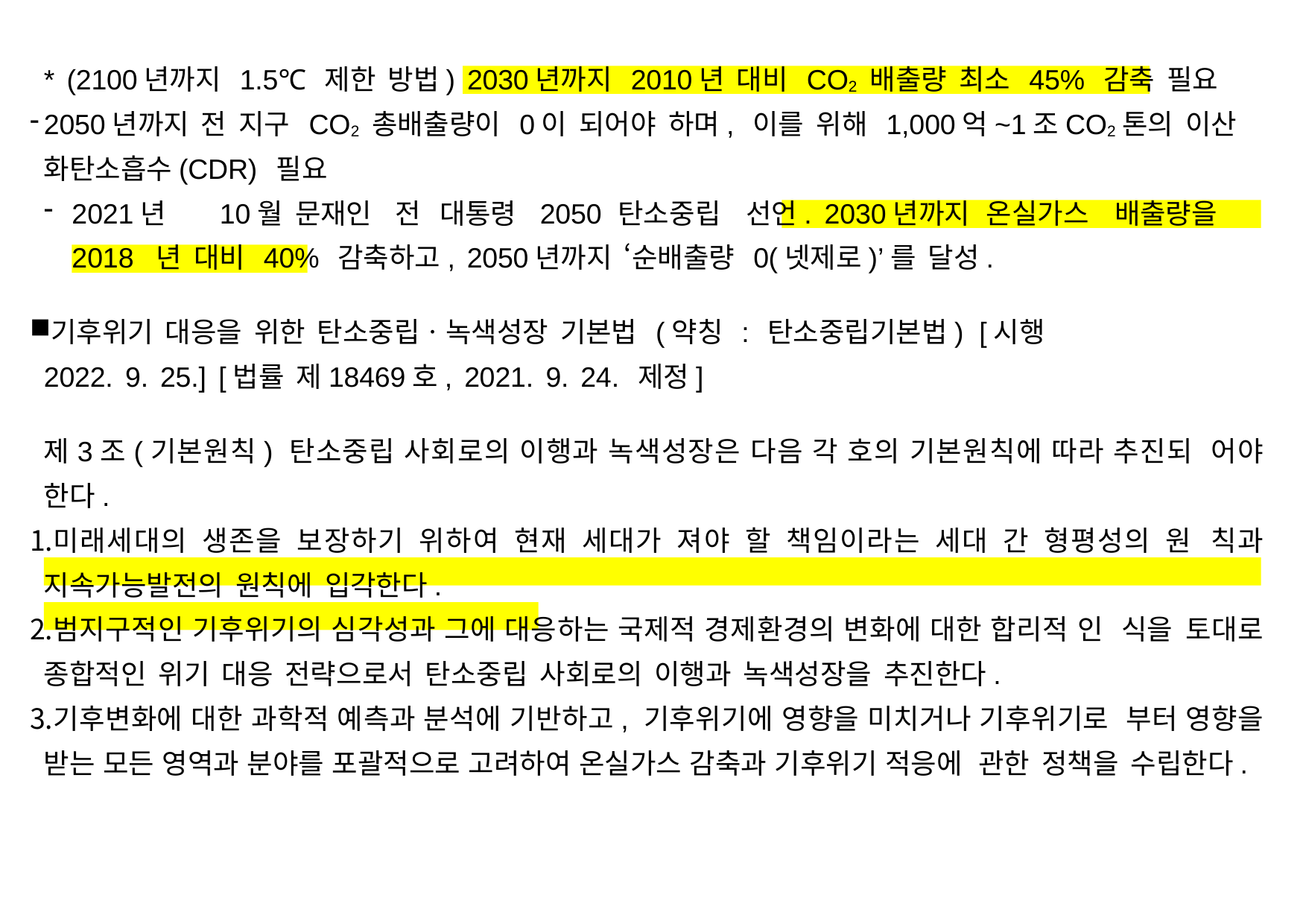

* (2100년까지 1.5℃ 제한 방법) 2030년까지 2010년 대비 CO2 배출량 최소 45% 감축 필요
2050년까지 전 지구 CO2 총배출량이 0이 되어야 하며, 이를 위해 1,000억~1조CO2톤의 이산  화탄소흡수(CDR) 필요
2021년	10월	문재인	전	대통령	2050	탄소중립	선언.	2030년까지	온실가스	배출량을	2018  년 대비 40% 감축하고, 2050년까지 ‘순배출량 0(넷제로)’를 달성.

기후위기 대응을 위한 탄소중립ㆍ녹색성장 기본법 (약칭 : 탄소중립기본법)  [시행 2022. 9. 25.] [법률 제18469호, 2021. 9. 24. 제정]

제3조(기본원칙) 탄소중립 사회로의 이행과 녹색성장은 다음 각 호의 기본원칙에 따라 추진되  어야 한다.
미래세대의 생존을 보장하기 위하여 현재 세대가 져야 할 책임이라는 세대 간 형평성의 원  칙과 지속가능발전의 원칙에 입각한다.
범지구적인 기후위기의 심각성과 그에 대응하는 국제적 경제환경의 변화에 대한 합리적 인  식을 토대로 종합적인 위기 대응 전략으로서 탄소중립 사회로의 이행과 녹색성장을 추진한다.
기후변화에 대한 과학적 예측과 분석에 기반하고, 기후위기에 영향을 미치거나 기후위기로  부터 영향을 받는 모든 영역과 분야를 포괄적으로 고려하여 온실가스 감축과 기후위기 적응에  관한 정책을 수립한다.